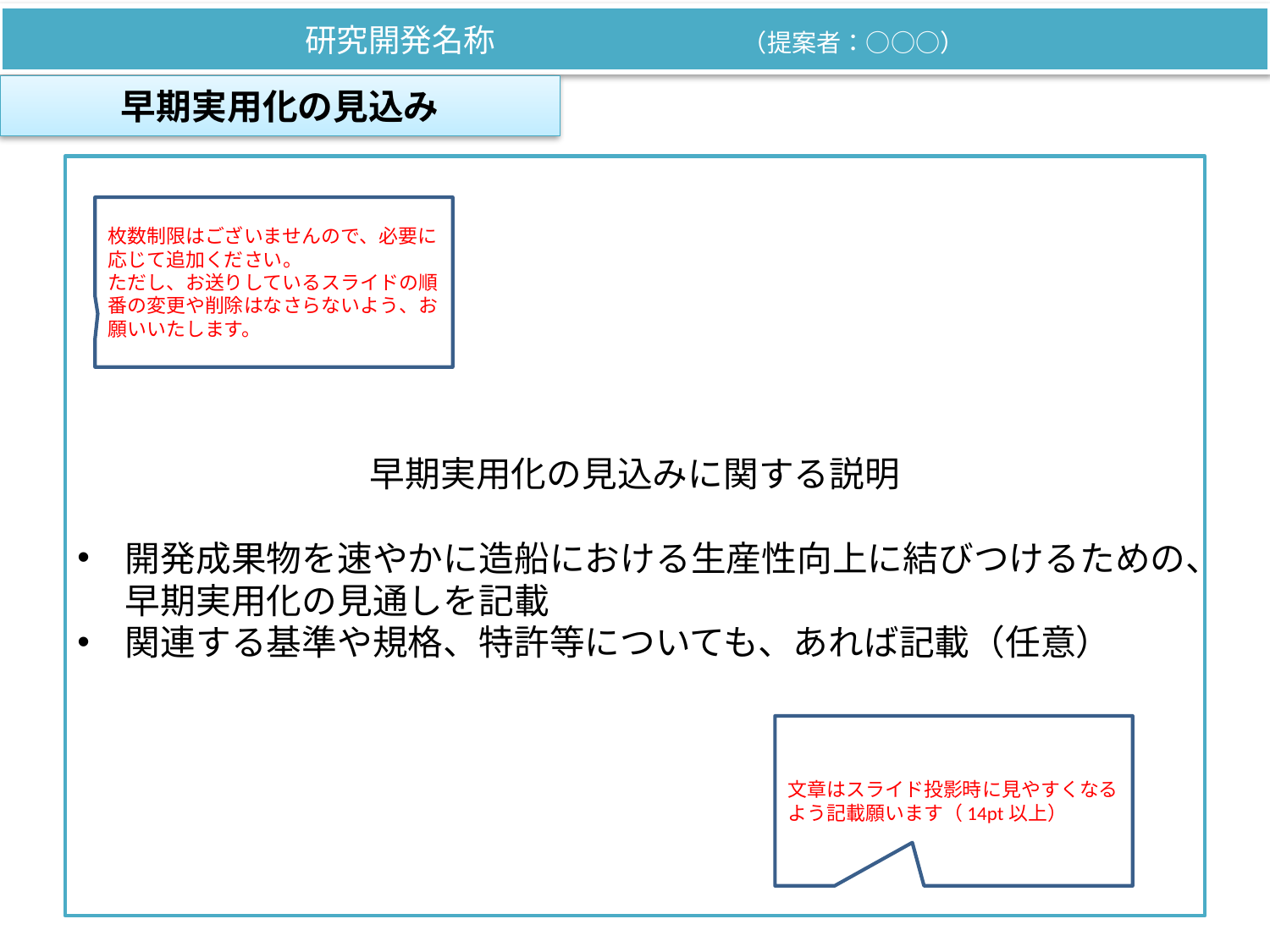

研究開発名称　　　　　　　　（提案者：○○○）
早期実用化の見込み

早期実用化の見込みに関する説明

開発成果物を速やかに造船における生産性向上に結びつけるための、早期実用化の見通しを記載
関連する基準や規格、特許等についても、あれば記載（任意）
枚数制限はございませんので、必要に応じて追加ください。
ただし、お送りしているスライドの順番の変更や削除はなさらないよう、お願いいたします。
文章はスライド投影時に見やすくなるよう記載願います（14pt以上）